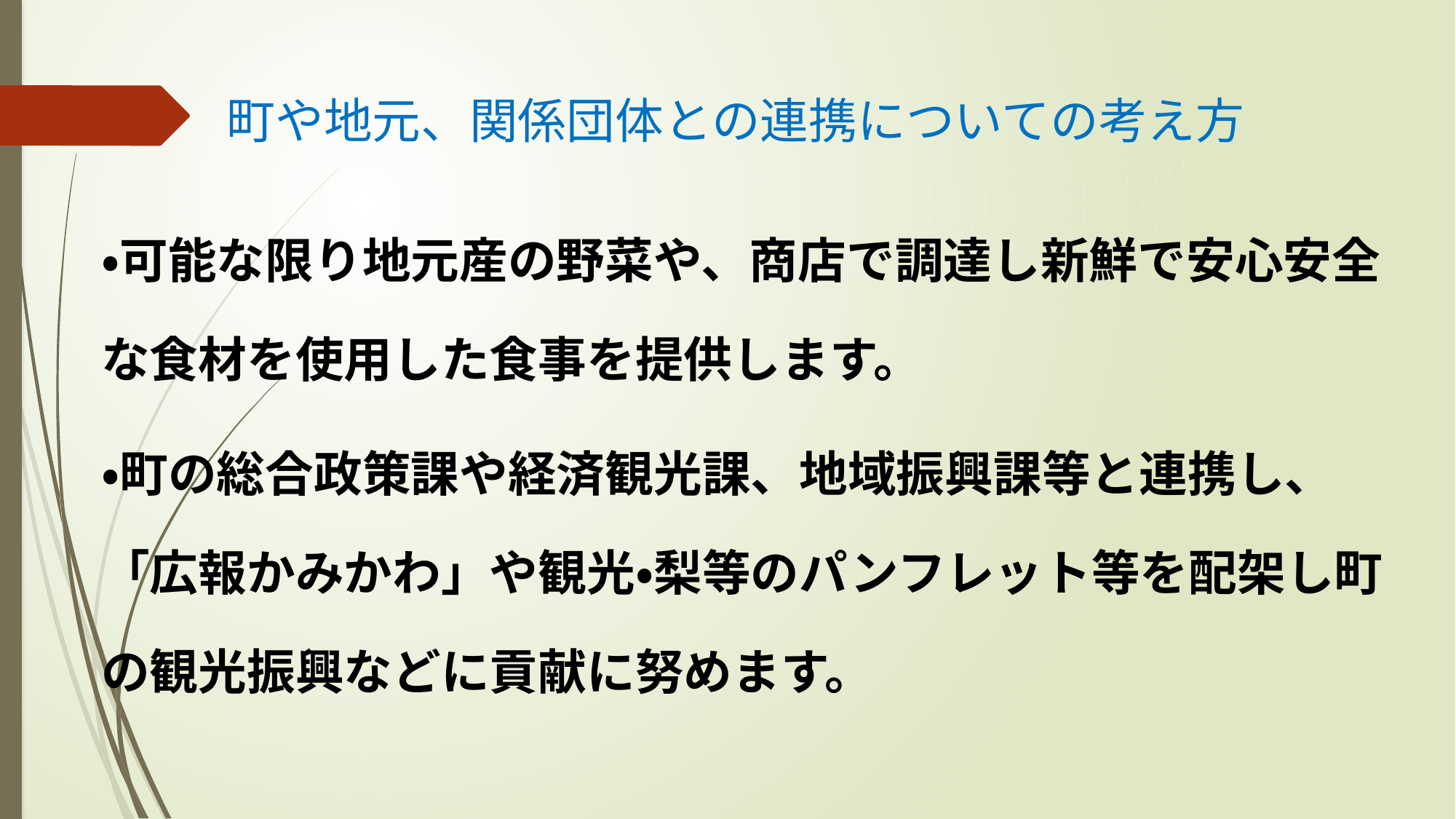

町や地元、関係団体との連携についての考え方
・可能な限り地元産の野菜や、商店で調達し新鮮で安心安全な食材を使用した食事を提供します。
・町の総合政策課や経済観光課、地域振興課等と連携し、「広報かみかわ」や観光・梨等のパンフレット等を配架し町の観光振興などに貢献に努めます。